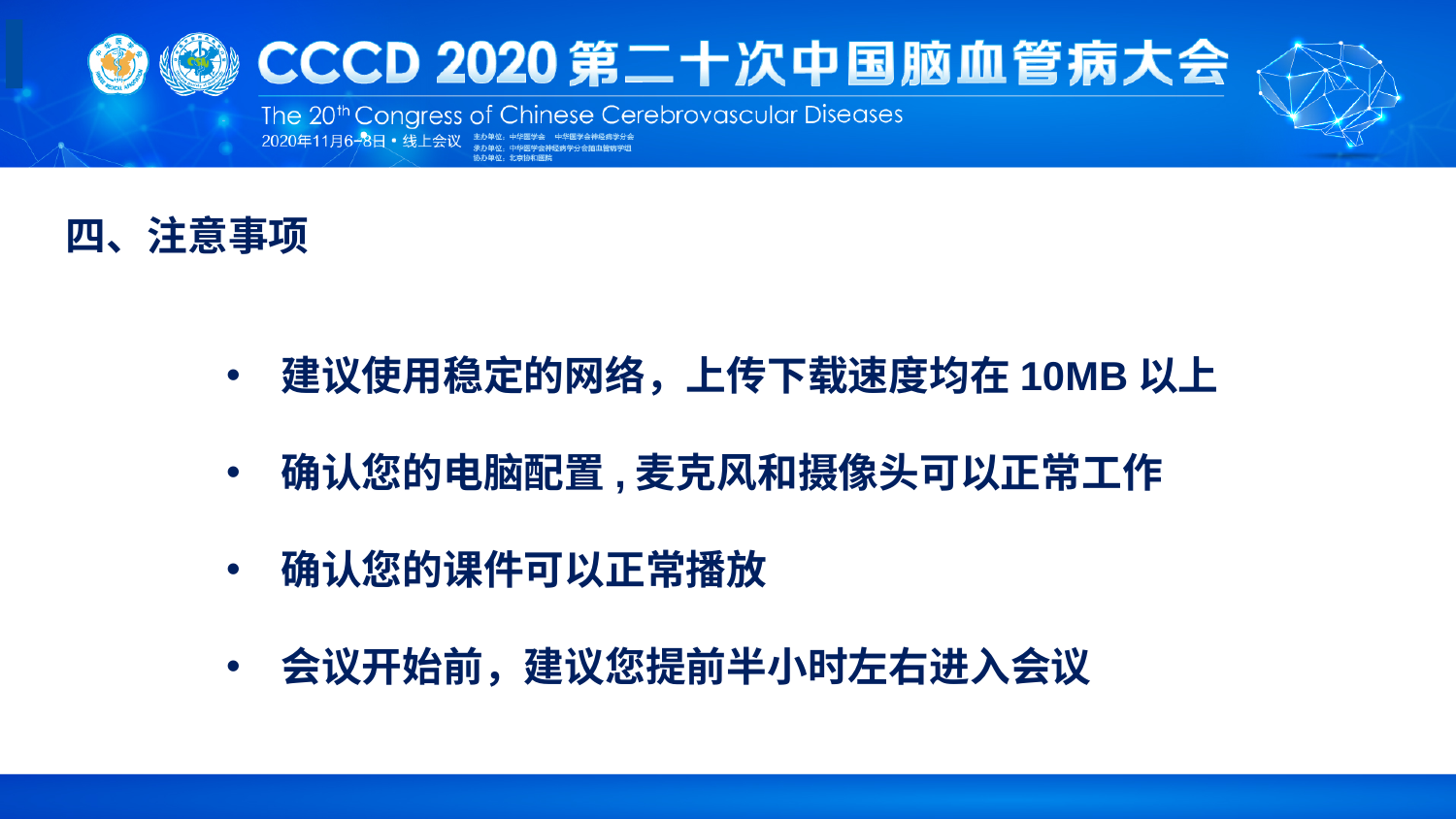

四、注意事项
建议使用稳定的网络，上传下载速度均在10MB以上
确认您的电脑配置,麦克风和摄像头可以正常工作
确认您的课件可以正常播放
会议开始前，建议您提前半小时左右进入会议